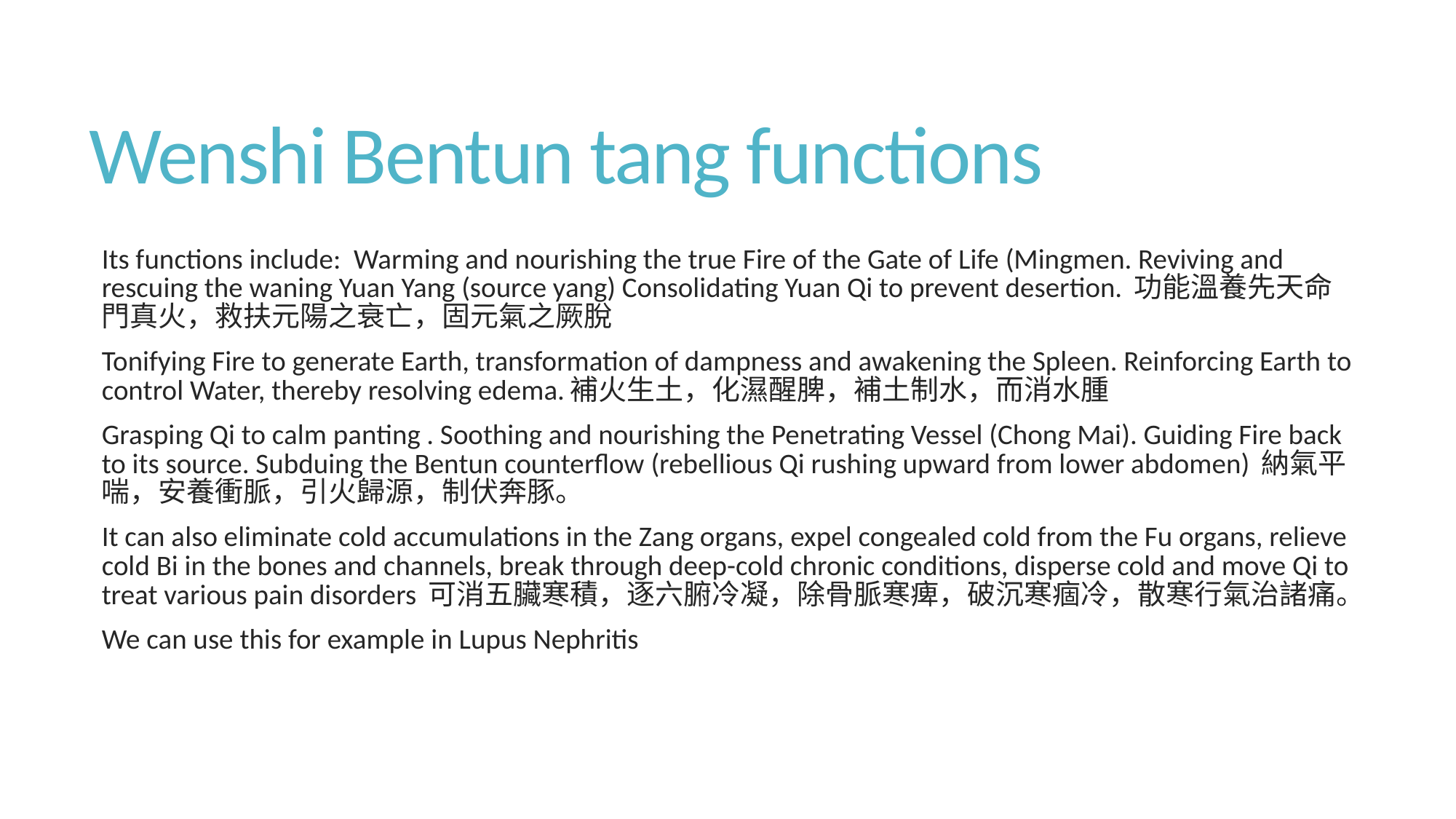

# Wenshi Bentun tang functions
Its functions include:  Warming and nourishing the true Fire of the Gate of Life (Mingmen. Reviving and rescuing the waning Yuan Yang (source yang) Consolidating Yuan Qi to prevent desertion. 功能溫養先天命門真火，救扶元陽之衰亡，固元氣之厥脫
Tonifying Fire to generate Earth, transformation of dampness and awakening the Spleen. Reinforcing Earth to control Water, thereby resolving edema.補火生土，化濕醒脾，補土制水，而消水腫
Grasping Qi to calm panting . Soothing and nourishing the Penetrating Vessel (Chong Mai). Guiding Fire back to its source. Subduing the Bentun counterflow (rebellious Qi rushing upward from lower abdomen) 納氣平喘，安養衝脈，引火歸源，制伏奔豚。
It can also eliminate cold accumulations in the Zang organs, expel congealed cold from the Fu organs, relieve cold Bi in the bones and channels, break through deep-cold chronic conditions, disperse cold and move Qi to treat various pain disorders 可消五臟寒積，逐六腑冷凝，除骨脈寒痺，破沉寒痼冷，散寒行氣治諸痛。
We can use this for example in Lupus Nephritis